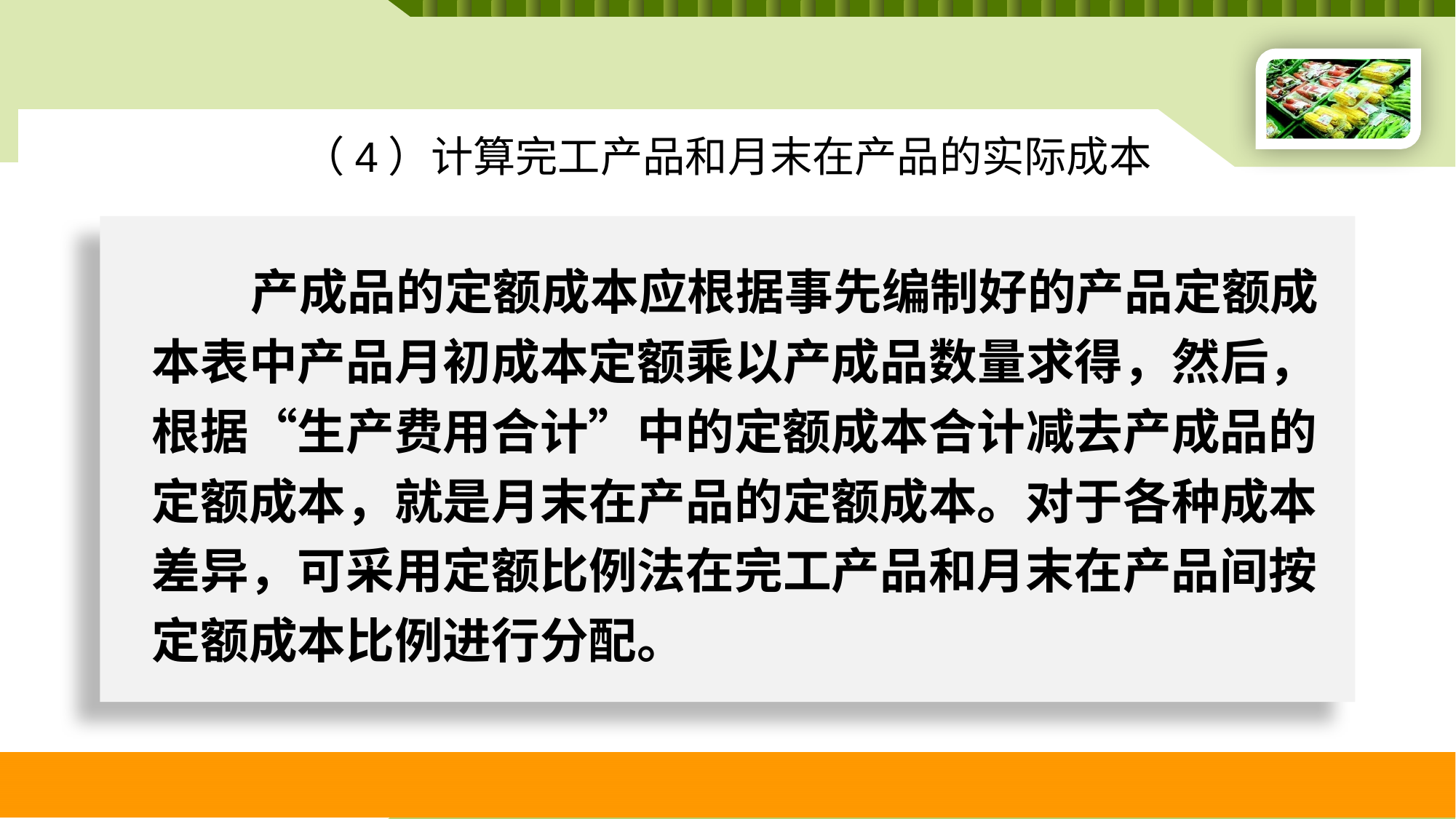

# （4）计算完工产品和月末在产品的实际成本
产成品的定额成本应根据事先编制好的产品定额成本表中产品月初成本定额乘以产成品数量求得，然后，根据“生产费用合计”中的定额成本合计减去产成品的定额成本，就是月末在产品的定额成本。对于各种成本差异，可采用定额比例法在完工产品和月末在产品间按定额成本比例进行分配。